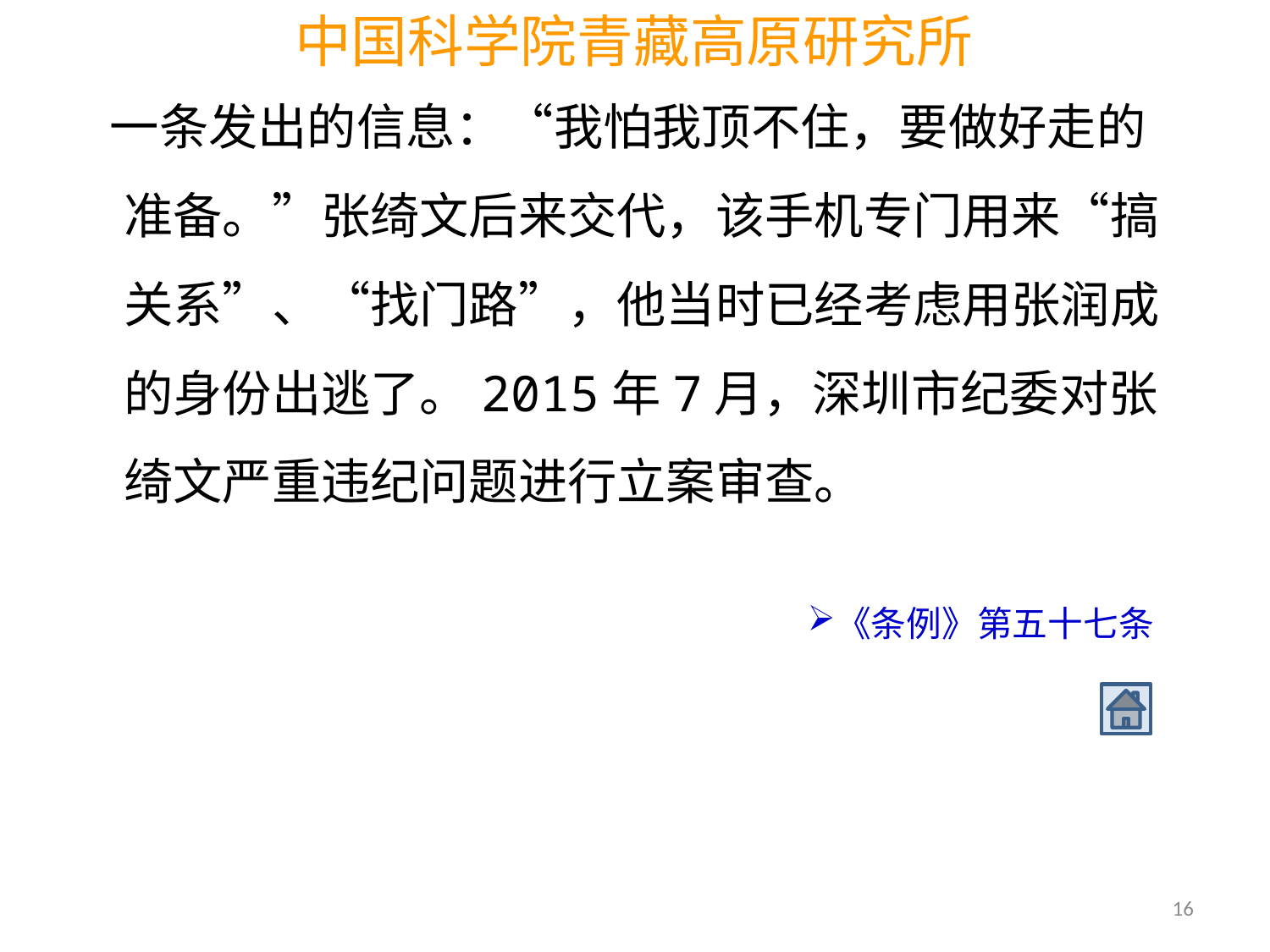

一条发出的信息：“我怕我顶不住，要做好走的准备。”张绮文后来交代，该手机专门用来“搞关系”、“找门路”，他当时已经考虑用张润成的身份出逃了。2015年7月，深圳市纪委对张绮文严重违纪问题进行立案审查。
《条例》第五十七条

16